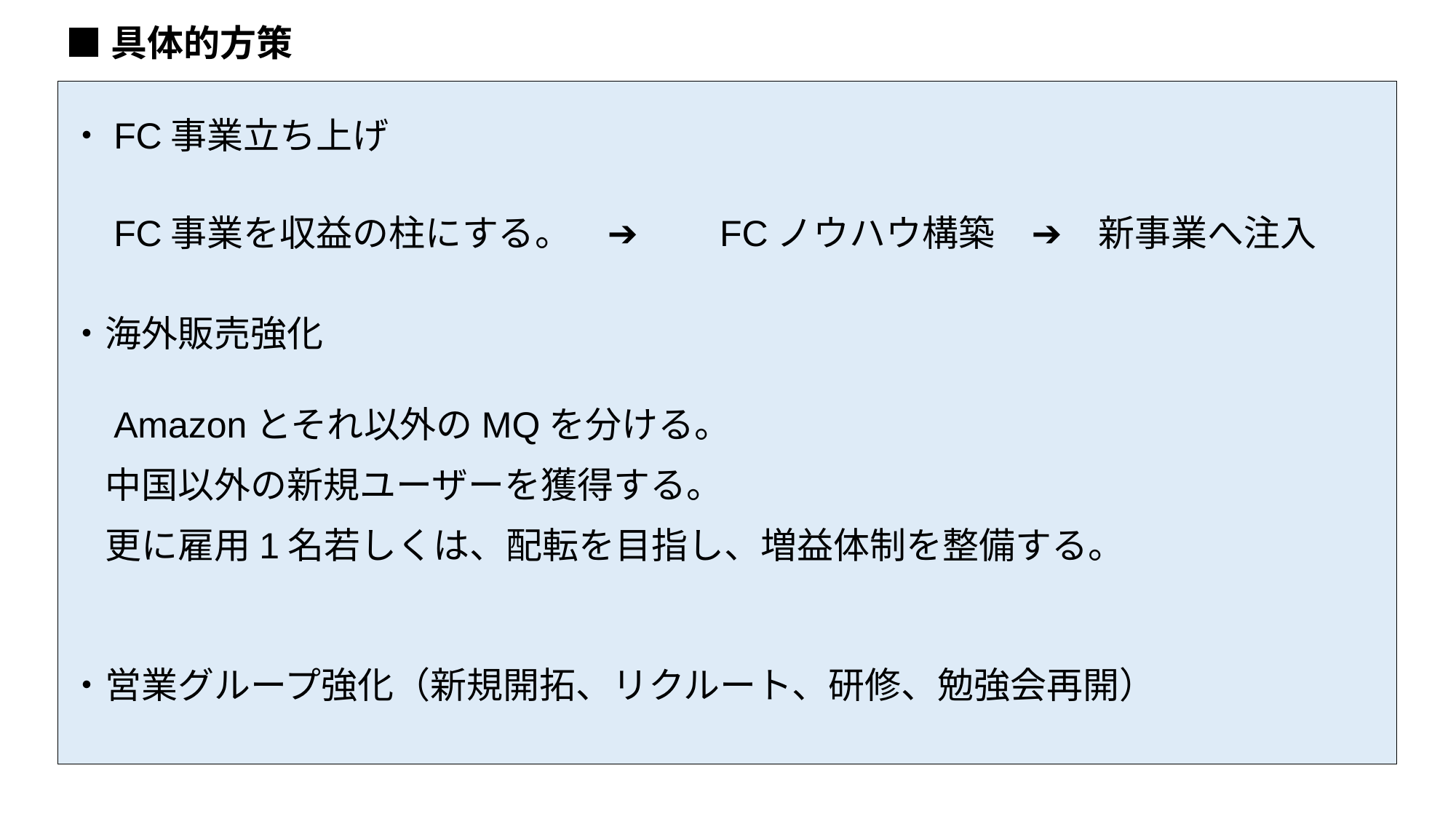

■具体的方策

・FC事業立ち上げ

　FC事業を収益の柱にする。　➔　　FCノウハウ構築　➔　新事業へ注入

・海外販売強化

　Amazonとそれ以外のMQを分ける。

　中国以外の新規ユーザーを獲得する。

　更に雇用1名若しくは、配転を目指し、増益体制を整備する。

・営業グループ強化（新規開拓、リクルート、研修、勉強会再開）